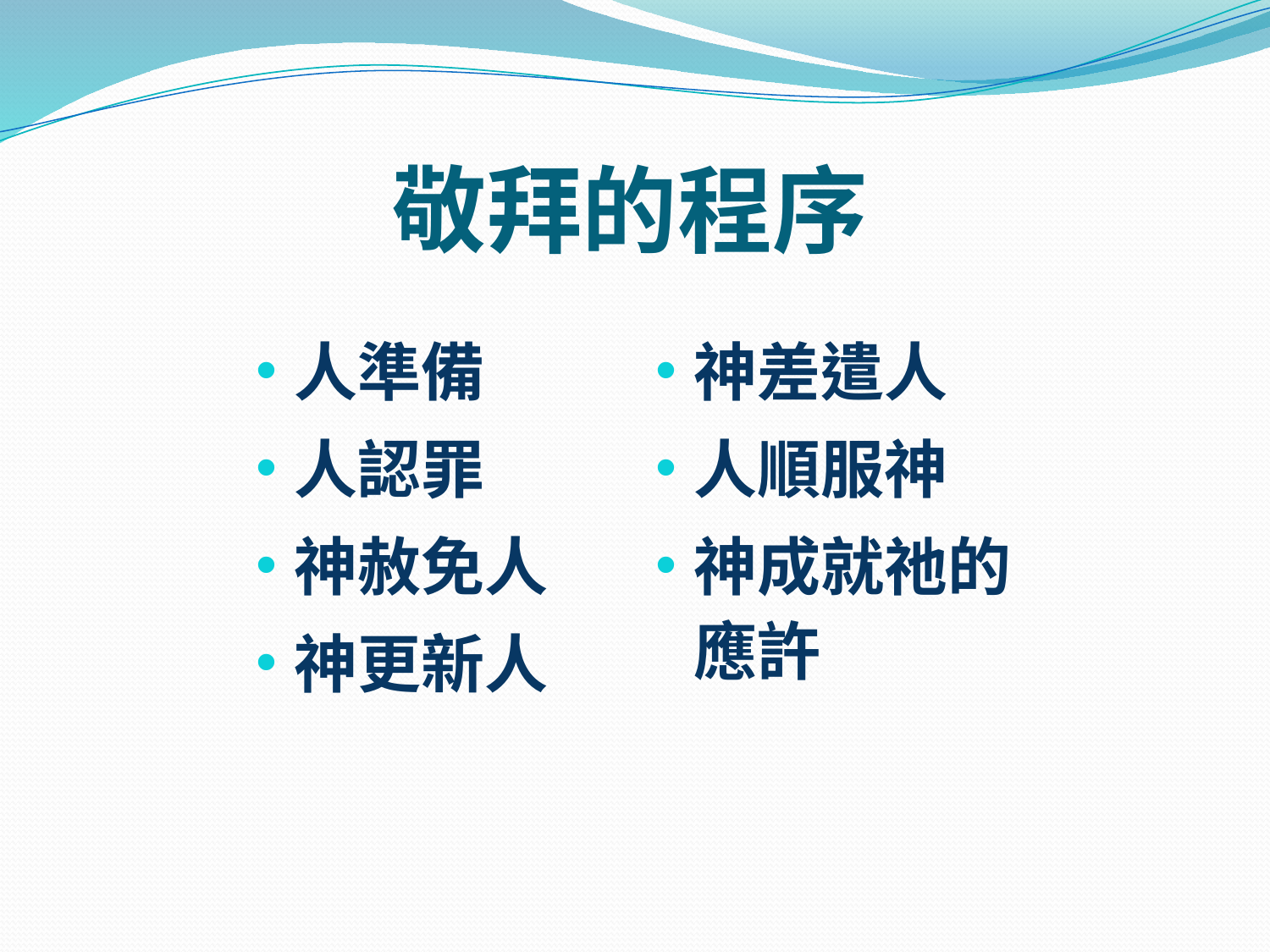

# 敬拜的程序
人準備
人認罪
神赦免人
神更新人
神差遣人
人順服神
神成就祂的應許